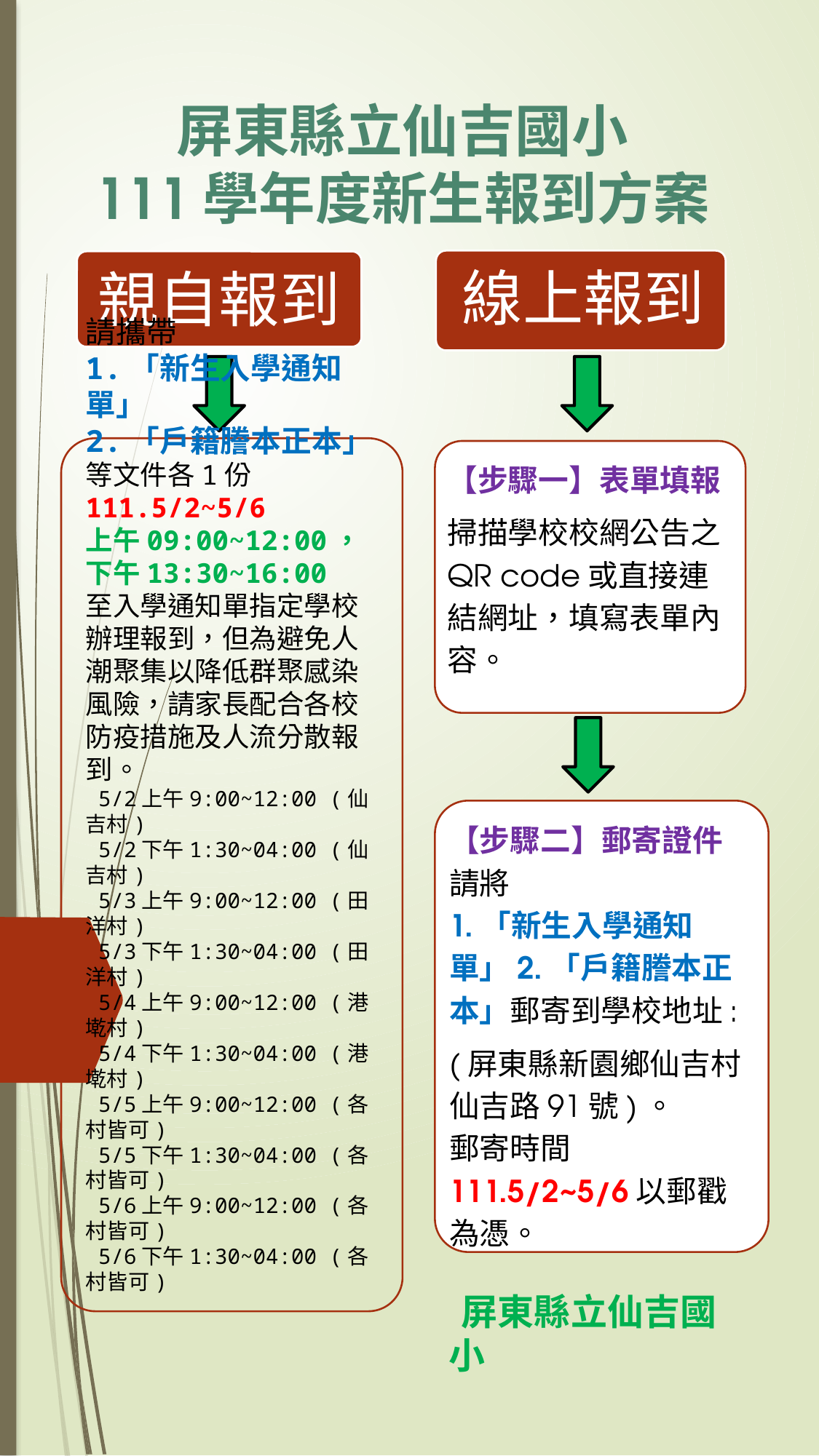

# 屏東縣立仙吉國小 111學年度新生報到方案

線上報到

親自報到

【步驟一】表單填報
掃描學校校網公告之QR code或直接連結網址，填寫表單內容。

請攜帶
1.「新生入學通知單」
2.「戶籍謄本正本」
等文件各1份111.5/2~5/6
上午09:00~12:00，
下午13:30~16:00
至入學通知單指定學校辦理報到，但為避免人潮聚集以降低群聚感染風險，請家長配合各校防疫措施及人流分散報到。
 5/2上午9:00~12:00 (仙吉村)
 5/2下午1:30~04:00 (仙吉村)
 5/3上午9:00~12:00 (田洋村)
 5/3下午1:30~04:00 (田洋村)
 5/4上午9:00~12:00 (港墘村)
 5/4下午1:30~04:00 (港墘村)
 5/5上午9:00~12:00 (各村皆可)
 5/5下午1:30~04:00 (各村皆可)
 5/6上午9:00~12:00 (各村皆可)
 5/6下午1:30~04:00 (各村皆可)

【步驟二】郵寄證件
請將
1.「新生入學通知單」2.「戶籍謄本正本」郵寄到學校地址:
(屏東縣新園鄉仙吉村仙吉路91號)。
郵寄時間111.5/2~5/6以郵戳為憑。
 屏東縣立仙吉國小